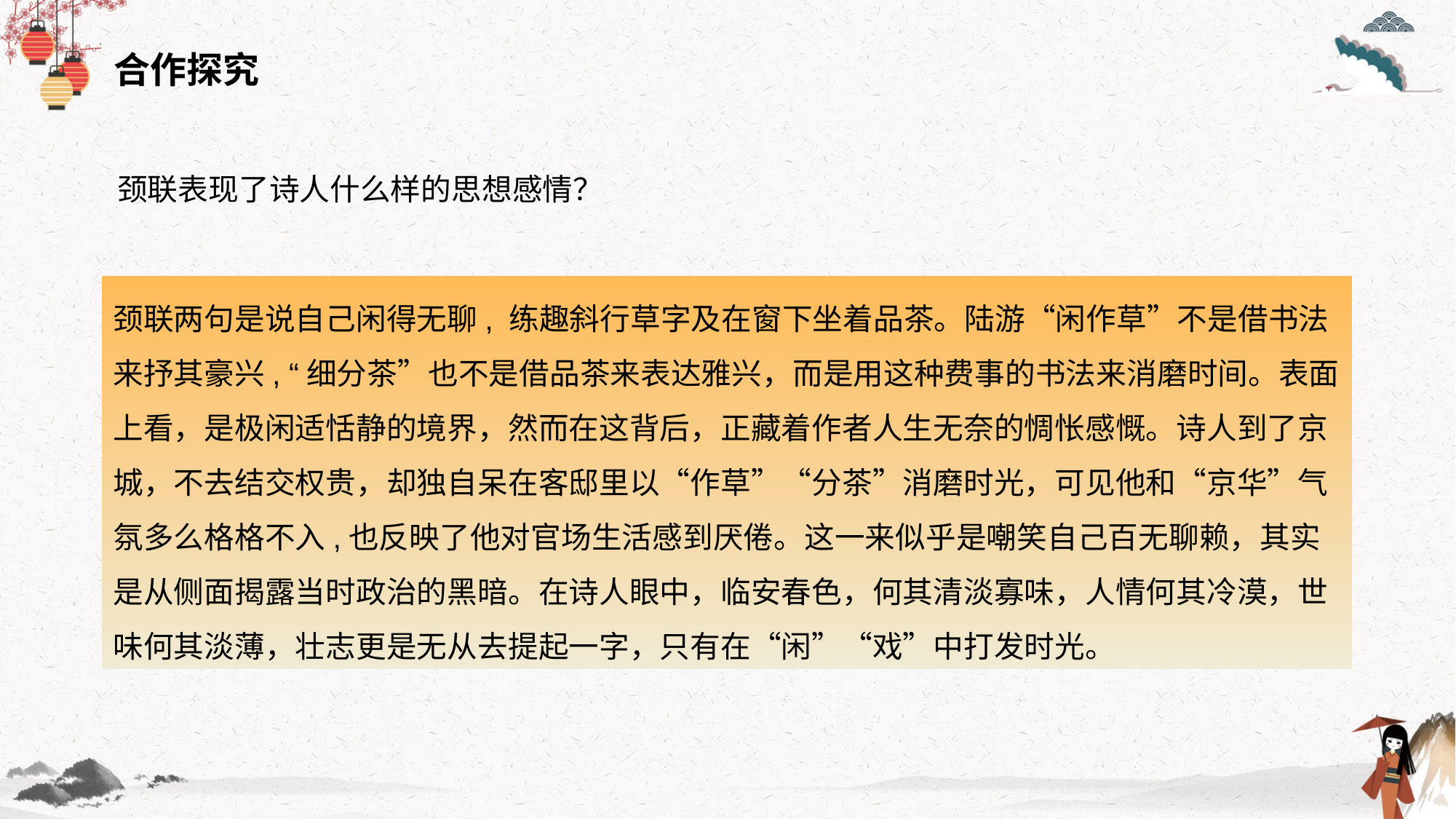

合作探究
 颈联表现了诗人什么样的思想感情？
颈联两句是说自己闲得无聊, 练趣斜行草字及在窗下坐着品茶。陆游“闲作草”不是借书法来抒其豪兴, “细分茶”也不是借品茶来表达雅兴，而是用这种费事的书法来消磨时间。表面上看，是极闲适恬静的境界，然而在这背后，正藏着作者人生无奈的惆怅感慨。诗人到了京城，不去结交权贵，却独自呆在客邸里以“作草”“分茶”消磨时光，可见他和“京华”气氛多么格格不入,也反映了他对官场生活感到厌倦。这一来似乎是嘲笑自己百无聊赖，其实是从侧面揭露当时政治的黑暗。在诗人眼中，临安春色，何其清淡寡味，人情何其冷漠，世味何其淡薄，壮志更是无从去提起一字，只有在“闲”“戏”中打发时光。